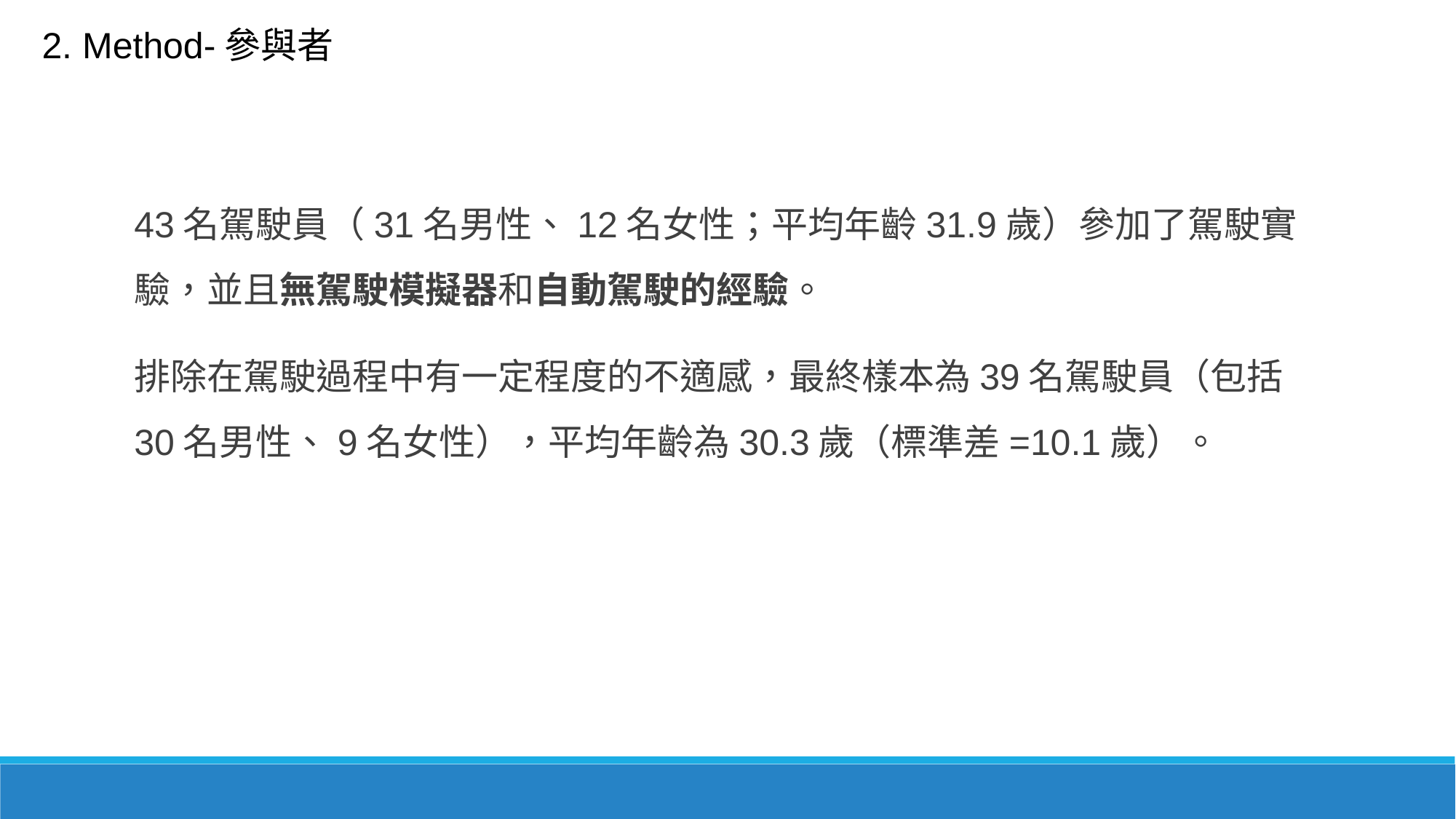

2. Method-參與者
43名駕駛員（31名男性、12名女性；平均年齡31.9歲）參加了駕駛實驗，並且無駕駛模擬器和自動駕駛的經驗。
排除在駕駛過程中有一定程度的不適感，最終樣本為39名駕駛員（包括30名男性、9名女性），平均年齡為30.3歲（標準差=10.1歲）。